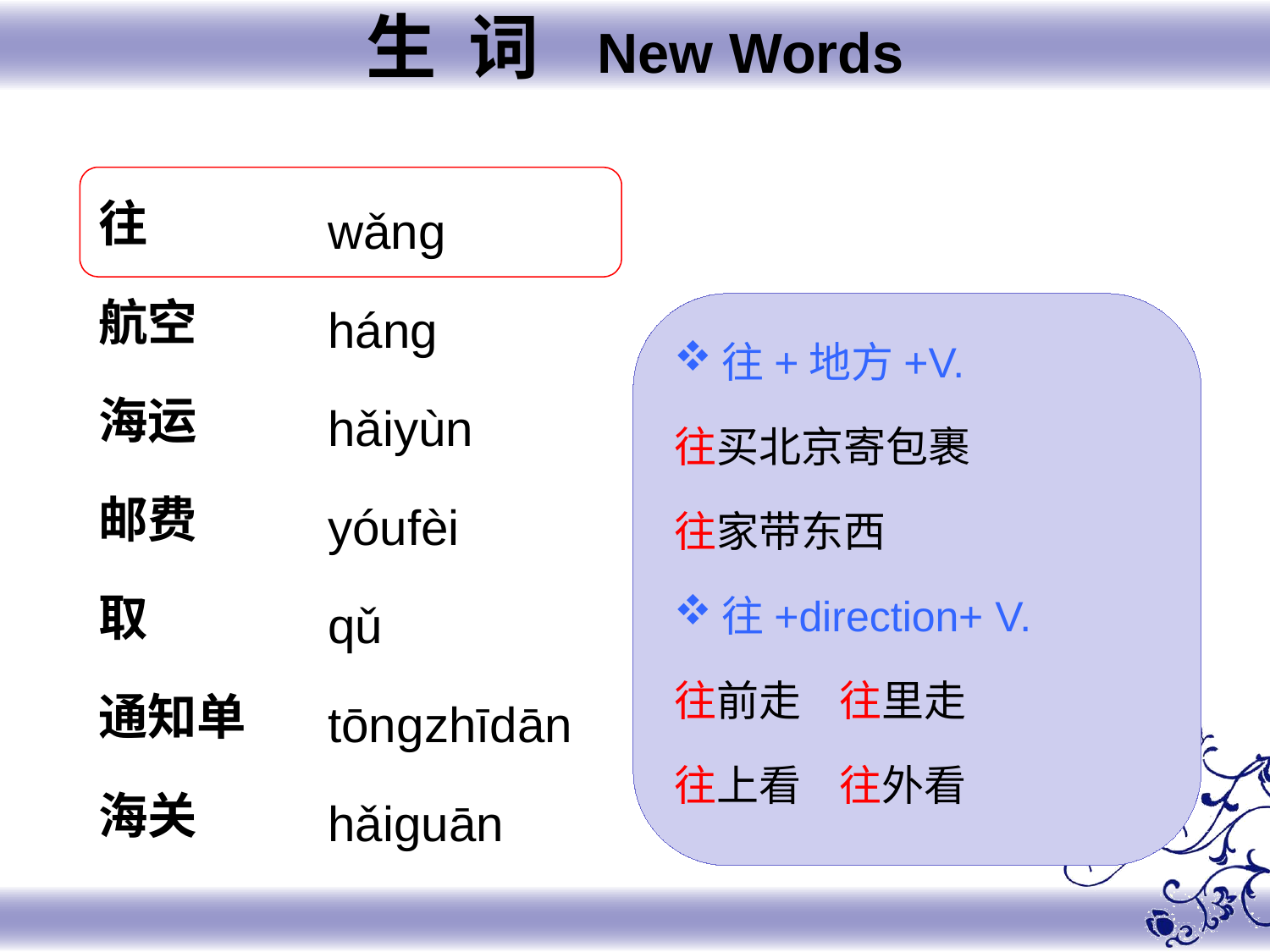

生  词   New Words
往
航空
海运
邮费
取
通知单
海关
wǎnɡ
hánɡ
hǎiyùn
yóufèi
qǔ
tōnɡzhīdān
hǎiɡuān

往+地方+V.
往买北京寄包裹
往家带东西
往+direction+ V.
往前走    往里走
往上看    往外看